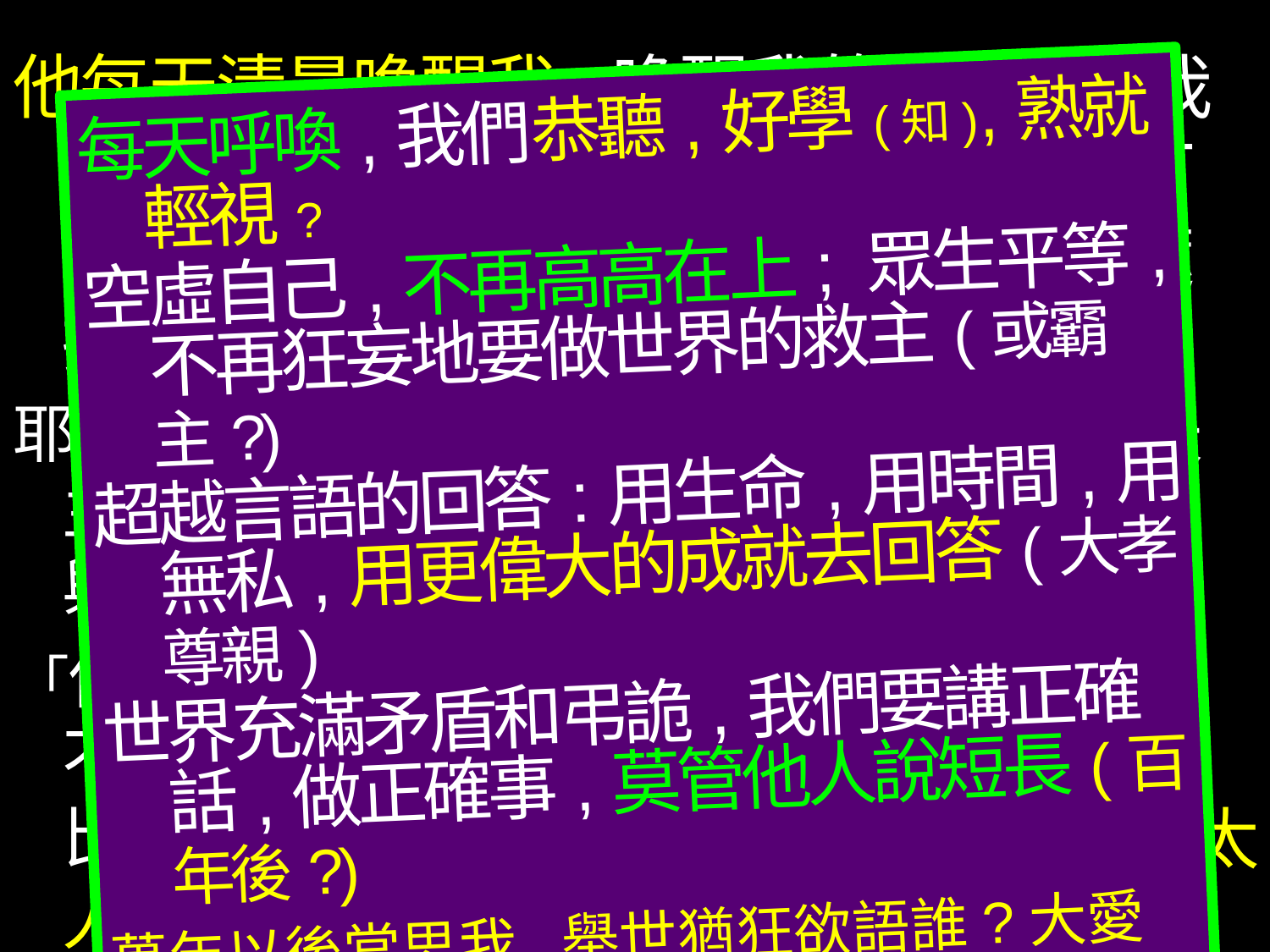

他每天清晨喚醒我,喚醒我的耳朵,叫我如同學生一樣靜聽.我將我背,轉給打擊我的人;對於侮辱和唾污,我沒有遮掩我的面.
耶穌雖具有天主的形體,並沒有以自己與天主同等,卻使自己空虛,取了奴僕的形體,與人相似.
「你看,他們控告你這麼多的事,你什麼都不回答嗎?」耶穌仍沒有回答什麼,以致比拉多大為驚異.罪狀牌上寫的是:「猶太人的君王.」

每天呼喚,我們恭聽,好學(知),熟就輕視?
空虛自己,不再高高在上; 眾生平等,不再狂妄地要做世界的救主(或霸主?)
超越言語的回答:用生命,用時間,用無私,用更偉大的成就去回答(大孝尊親)
世界充滿矛盾和弔詭,我們要講正確話,做正確事,莫管他人說短長(百年後?)
萬年以後當思我,舉世猶狂欲語誰?大愛無窮願無盡,十架懸空望千年. (如父,如友,如救主)